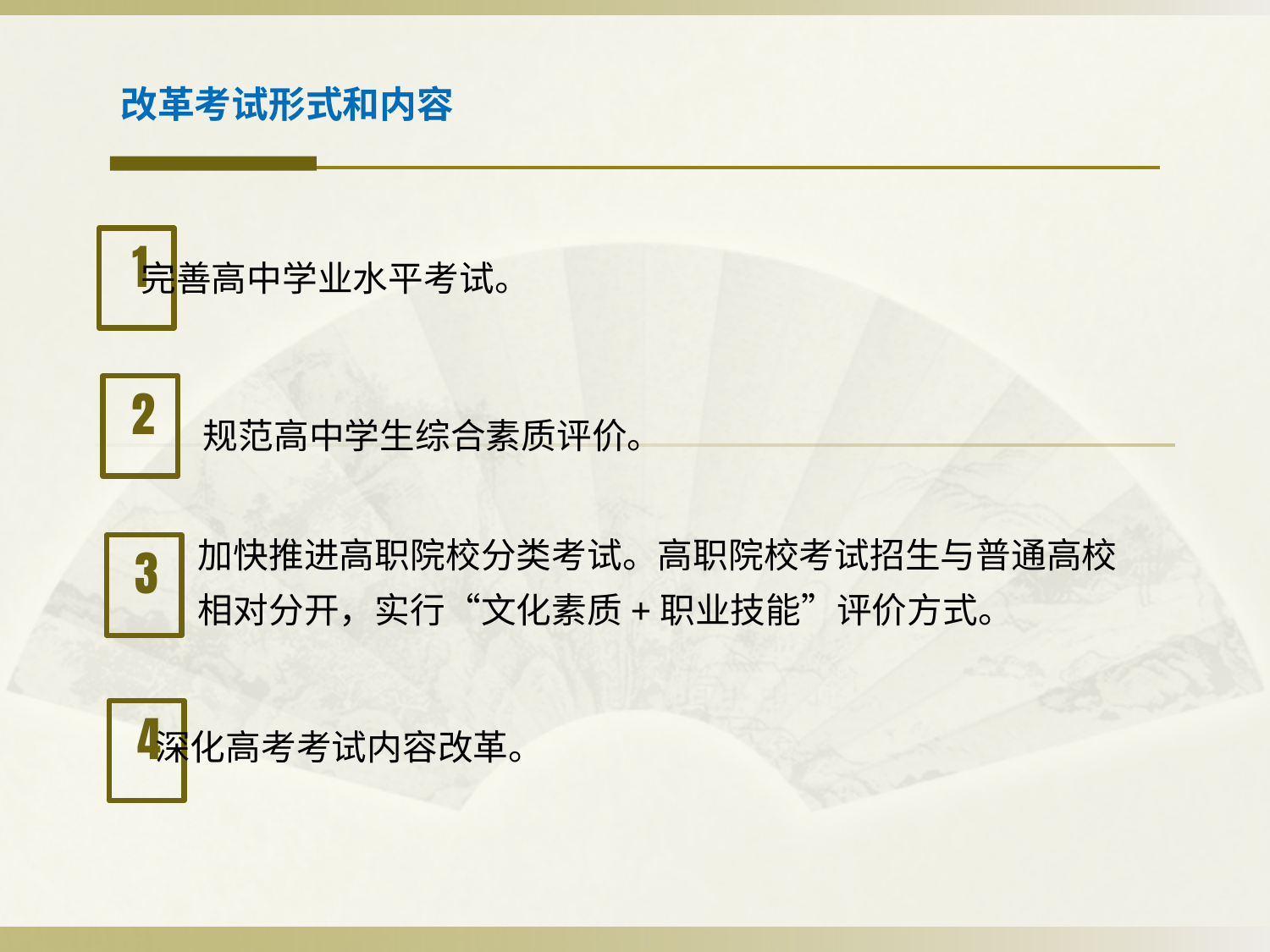

改革考试形式和内容

1
完善高中学业水平考试。

2
规范高中学生综合素质评价。
加快推进高职院校分类考试。高职院校考试招生与普通高校相对分开，实行“文化素质+职业技能”评价方式。

3

4
深化高考考试内容改革。